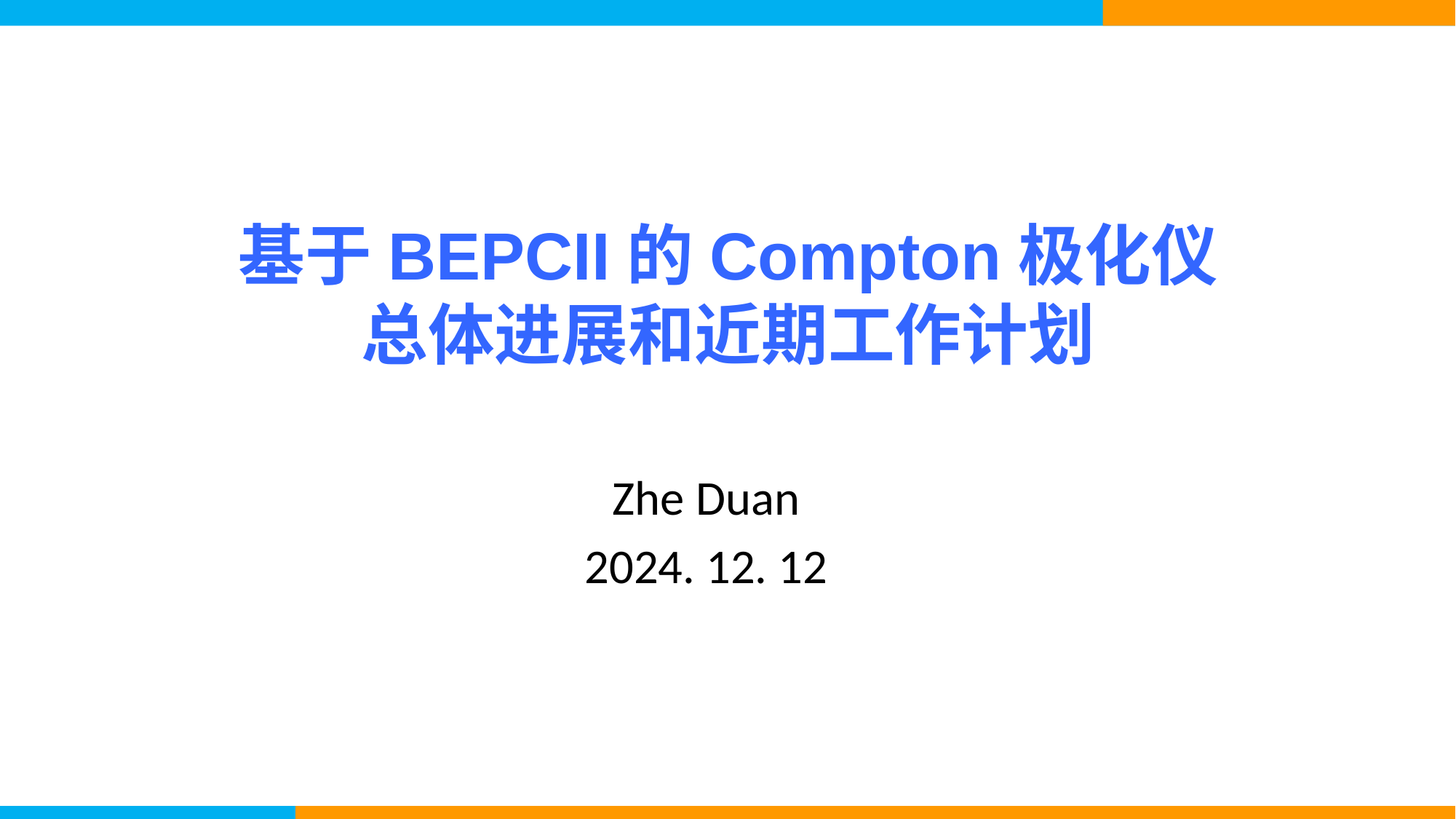

# 基于BEPCII的Compton极化仪 总体进展和近期工作计划
Zhe Duan
2024. 12. 12